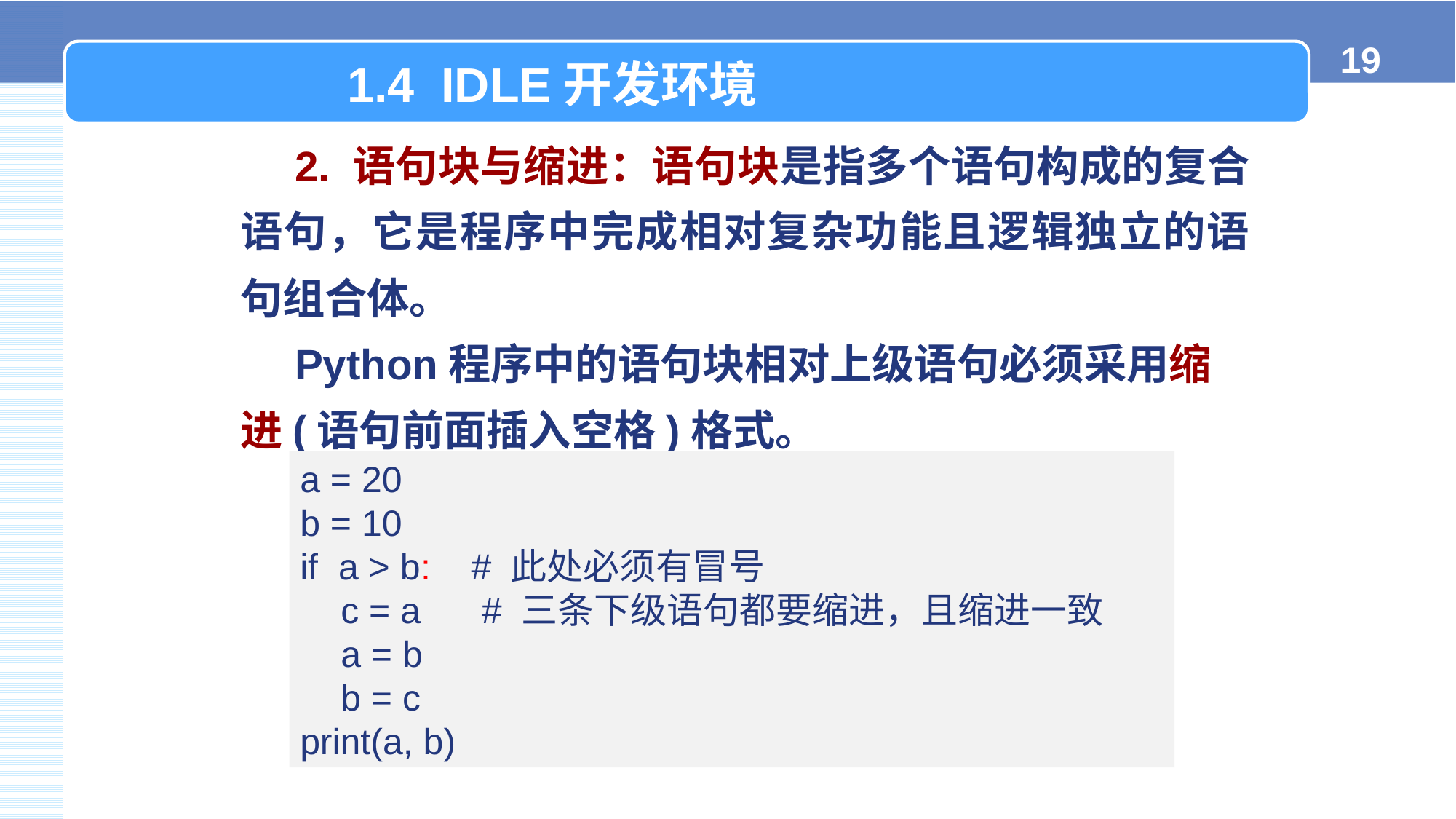

1.4  IDLE开发环境
2. 语句块与缩进：语句块是指多个语句构成的复合语句，它是程序中完成相对复杂功能且逻辑独立的语句组合体。
Python程序中的语句块相对上级语句必须采用缩进(语句前面插入空格)格式。
a = 20
b = 10
if  a > b:    # 此处必须有冒号
    c = a      # 三条下级语句都要缩进，且缩进一致
    a = b
    b = c
print(a, b)